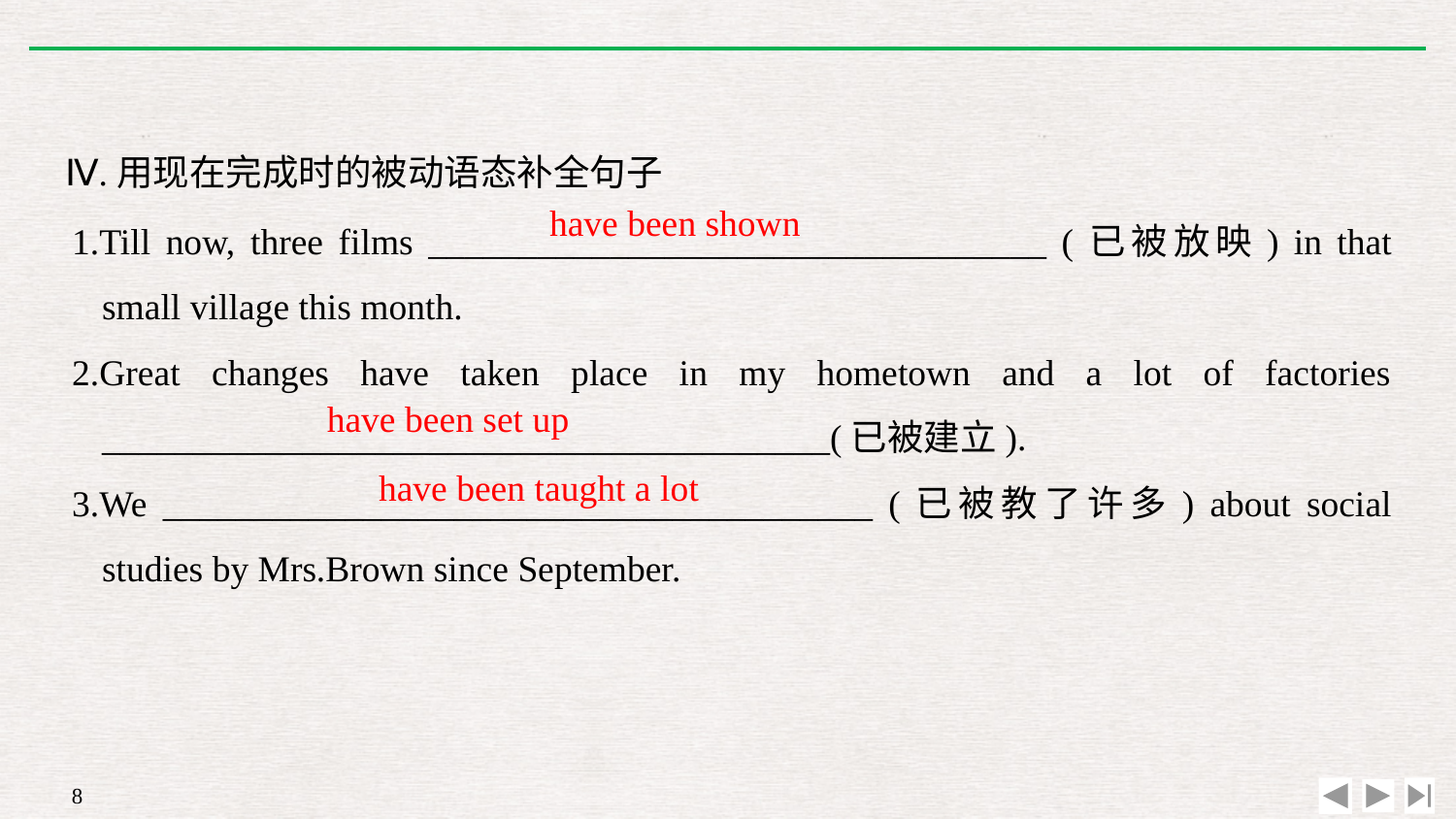

Ⅳ.用现在完成时的被动语态补全句子
1.Till now, three films __________________________________ (已被放映) in that small village this month.
2.Great changes have taken place in my hometown and a lot of factories ________________________________________(已被建立).
3.We _______________________________________ (已被教了许多) about social studies by Mrs.Brown since September.
have been shown
have been set up
have been taught a lot